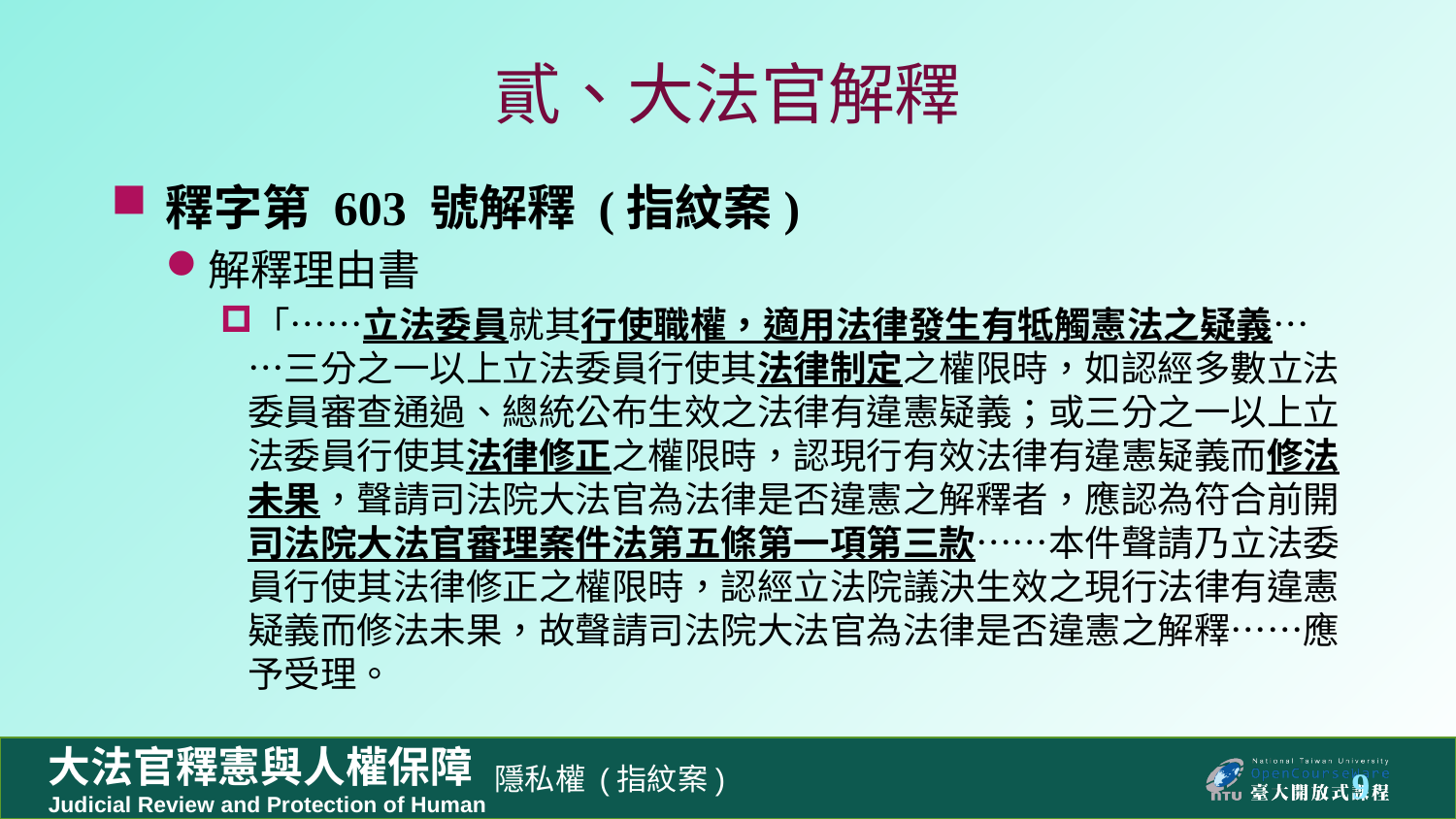

# 貳、大法官解釋
釋字第 603 號解釋 (指紋案)
解釋理由書
「……立法委員就其行使職權，適用法律發生有牴觸憲法之疑義……三分之一以上立法委員行使其法律制定之權限時，如認經多數立法委員審查通過、總統公布生效之法律有違憲疑義；或三分之一以上立法委員行使其法律修正之權限時，認現行有效法律有違憲疑義而修法未果，聲請司法院大法官為法律是否違憲之解釋者，應認為符合前開司法院大法官審理案件法第五條第一項第三款……本件聲請乃立法委員行使其法律修正之權限時，認經立法院議決生效之現行法律有違憲疑義而修法未果，故聲請司法院大法官為法律是否違憲之解釋……應予受理。